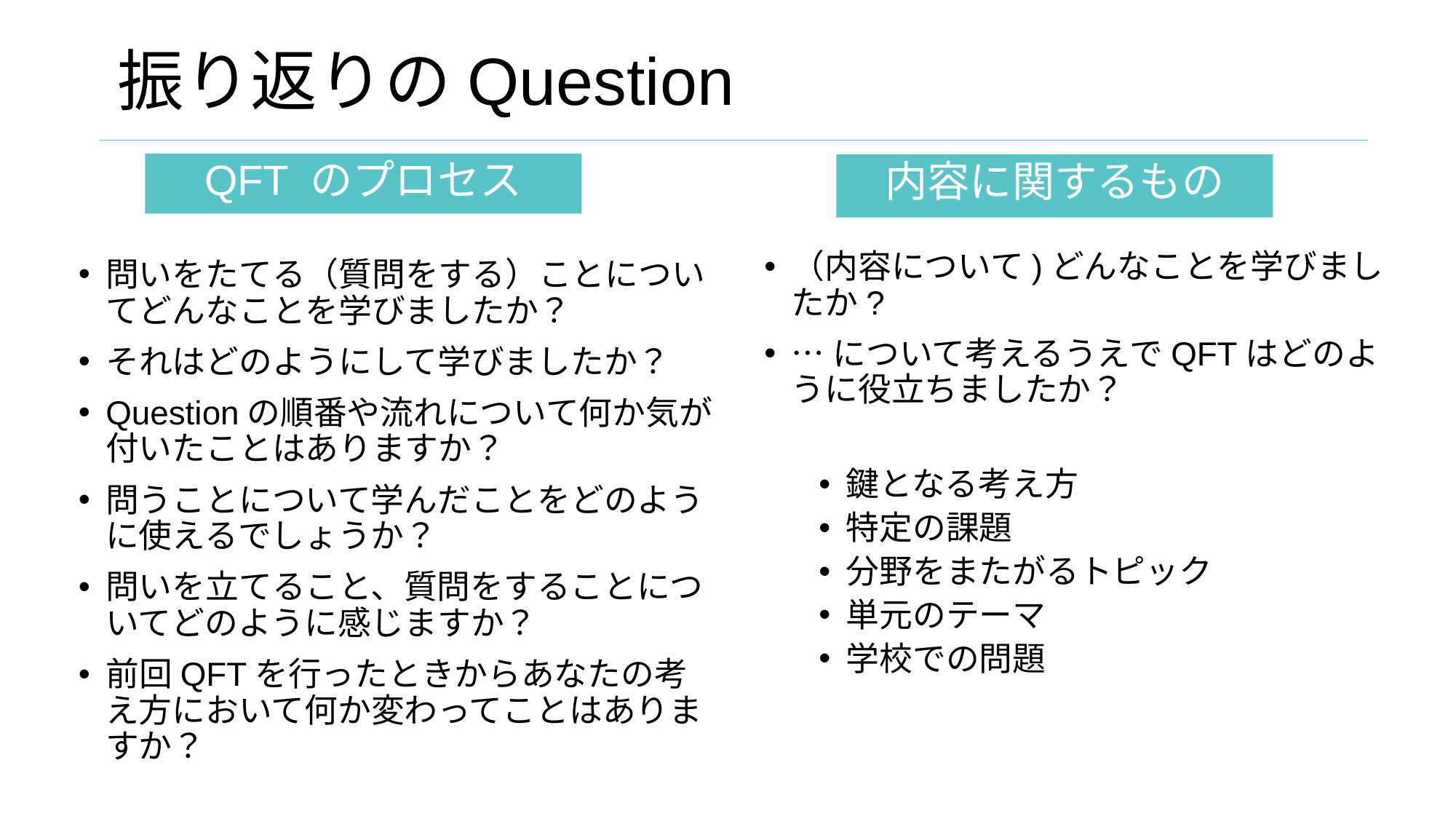

# 振り返りのQuestion
QFT のプロセス
内容に関するもの
（内容について)どんなことを学びましたか?
…について考えるうえでQFTはどのように役立ちましたか？

鍵となる考え方
特定の課題
分野をまたがるトピック
単元のテーマ
学校での問題
問いをたてる（質問をする）ことについてどんなことを学びましたか？
それはどのようにして学びましたか？
Questionの順番や流れについて何か気が付いたことはありますか？
問うことについて学んだことをどのように使えるでしょうか？
問いを立てること、質問をすることについてどのように感じますか？
前回QFTを行ったときからあなたの考え方において何か変わってことはありますか？